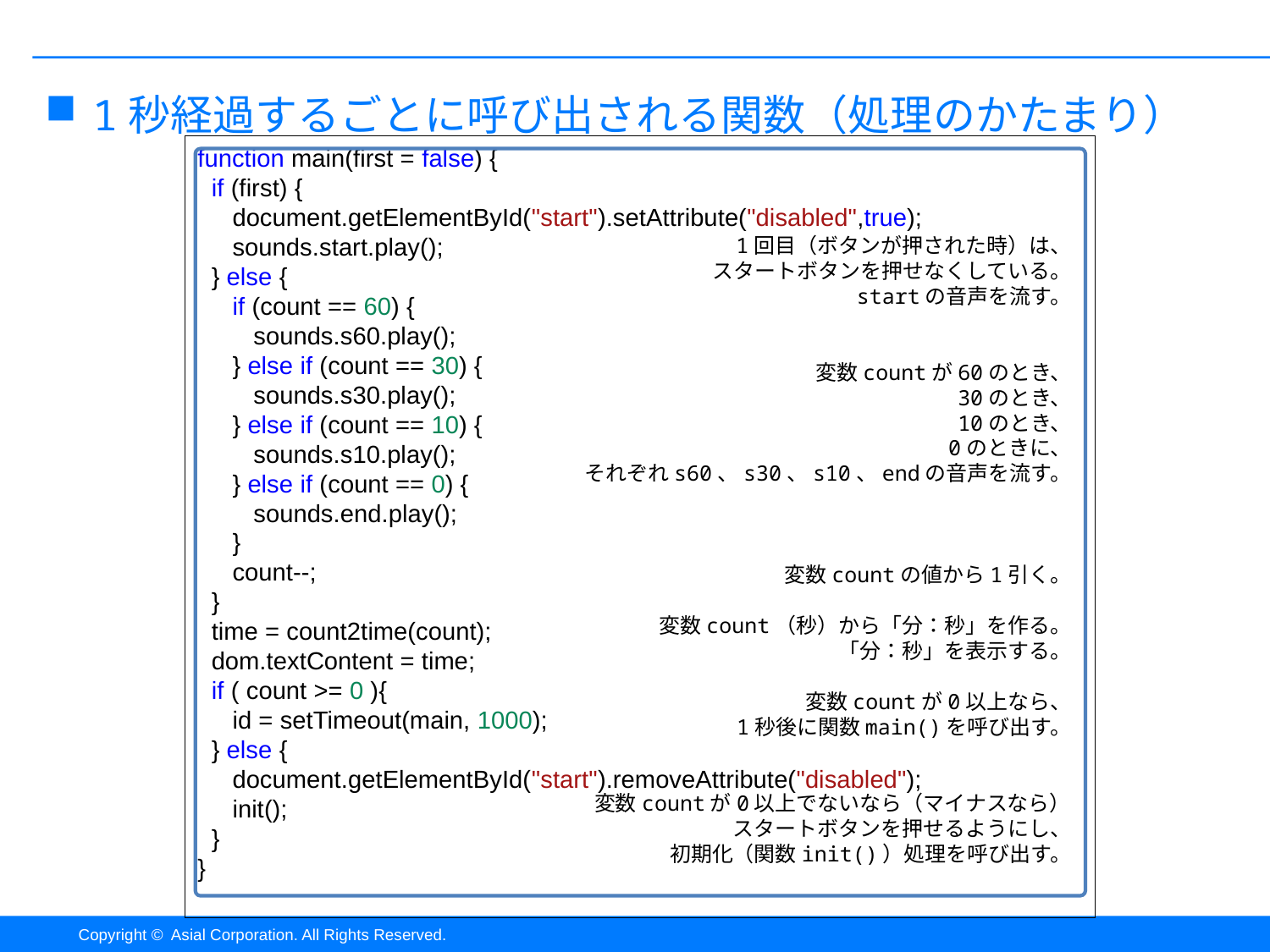

#

1秒経過するごとに呼び出される関数（処理のかたまり）
function main(first = false) {
  if (first) {
     document.getElementById("start").setAttribute("disabled",true);
     sounds.start.play();
  } else {
     if (count == 60) {
        sounds.s60.play();
     } else if (count == 30) {
        sounds.s30.play();
     } else if (count == 10) {
        sounds.s10.play();
     } else if (count == 0) {
        sounds.end.play();
     }
     count--;
  }
  time = count2time(count);
  dom.textContent = time;
  if ( count >= 0 ){
     id = setTimeout(main, 1000);
  } else {
     document.getElementById("start").removeAttribute("disabled");
     init();
  }
}

1回目（ボタンが押された時）は、
スタートボタンを押せなくしている。
startの音声を流す。

変数countが60のとき、
30のとき、
10のとき、
0のときに、
それぞれs60、s30、s10、endの音声を流す。

変数countの値から1引く。

変数count（秒）から「分：秒」を作る。
「分：秒」を表示する。

変数countが0以上なら、
1秒後に関数main()を呼び出す。

変数countが0以上でないなら（マイナスなら）
スタートボタンを押せるようにし、
初期化（関数init()）処理を呼び出す。